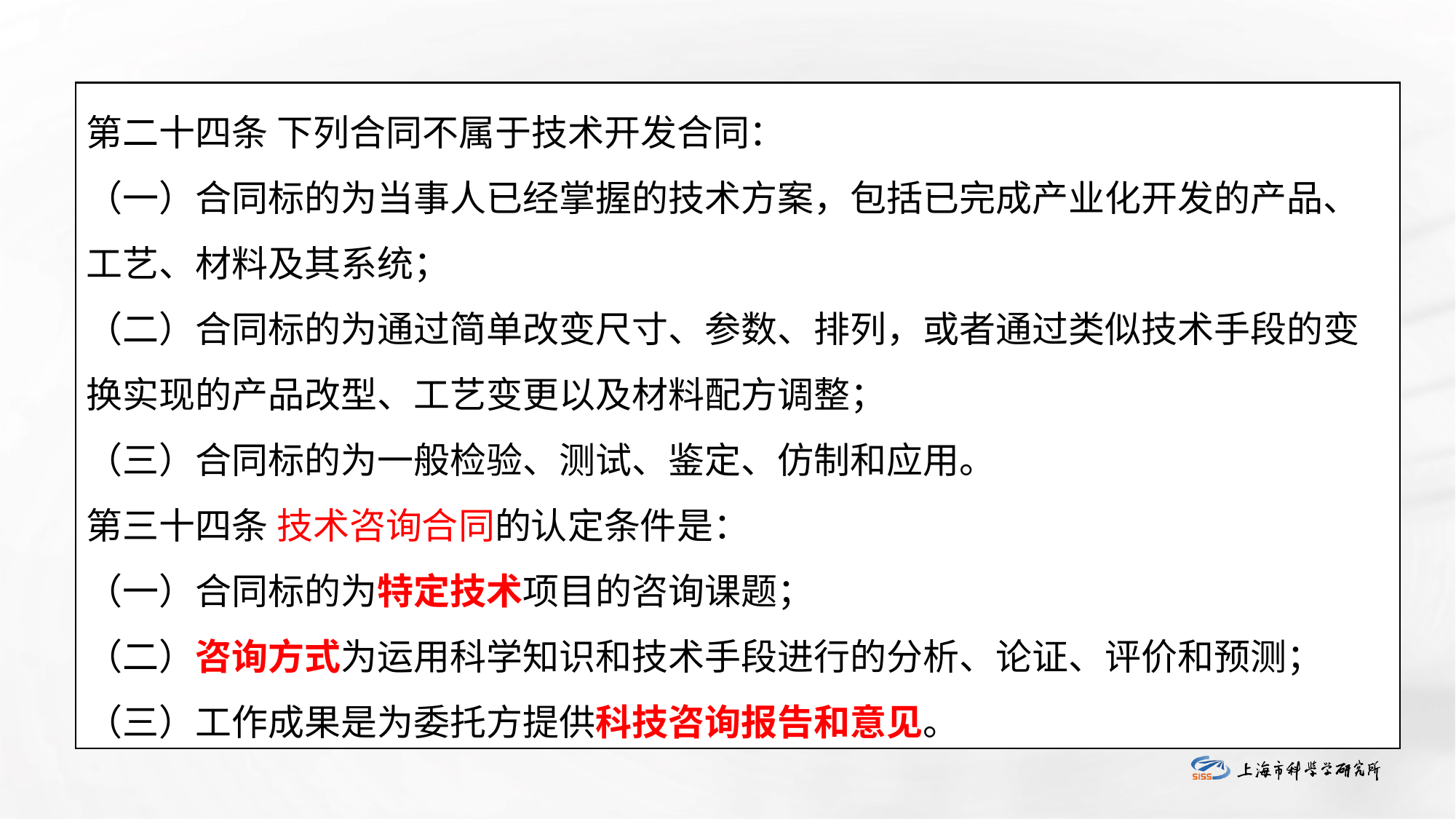

第二十四条 下列合同不属于技术开发合同： 
（一）合同标的为当事人已经掌握的技术方案，包括已完成产业化开发的产品、工艺、材料及其系统； 
（二）合同标的为通过简单改变尺寸、参数、排列，或者通过类似技术手段的变换实现的产品改型、工艺变更以及材料配方调整； 
（三）合同标的为一般检验、测试、鉴定、仿制和应用。
第三十四条 技术咨询合同的认定条件是： 
（一）合同标的为特定技术项目的咨询课题； 
（二）咨询方式为运用科学知识和技术手段进行的分析、论证、评价和预测； 
（三）工作成果是为委托方提供科技咨询报告和意见。